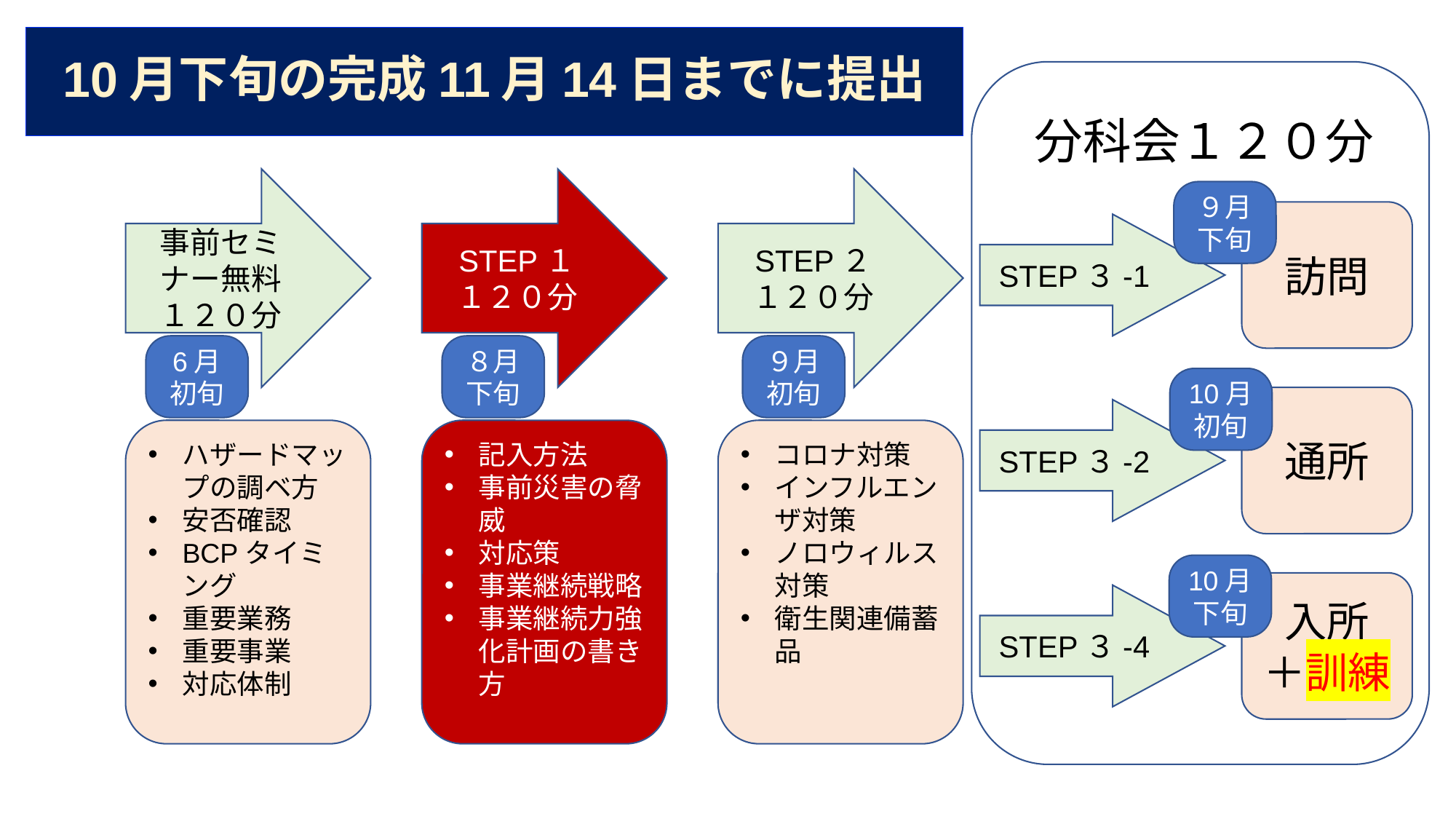

# 10月下旬の完成11月14日までに提出

分科会１２０分
事前セミナー無料
１２０分
STEP１
１２０分
STEP２
１２０分
９月下旬
訪問
STEP３-1
6月初旬
８月下旬
９月初旬
10月初旬
通所
STEP３-2
ハザードマップの調ベ方
安否確認
BCPタイミング
重要業務
重要事業
対応体制

記入方法
事前災害の脅威
対応策
事業継続戦略
事業継続力強化計画の書き方
コロナ対策
インフルエンザ対策
ノロウィルス対策
衛生関連備蓄品
10月下旬
入所
＋訓練
STEP３-4